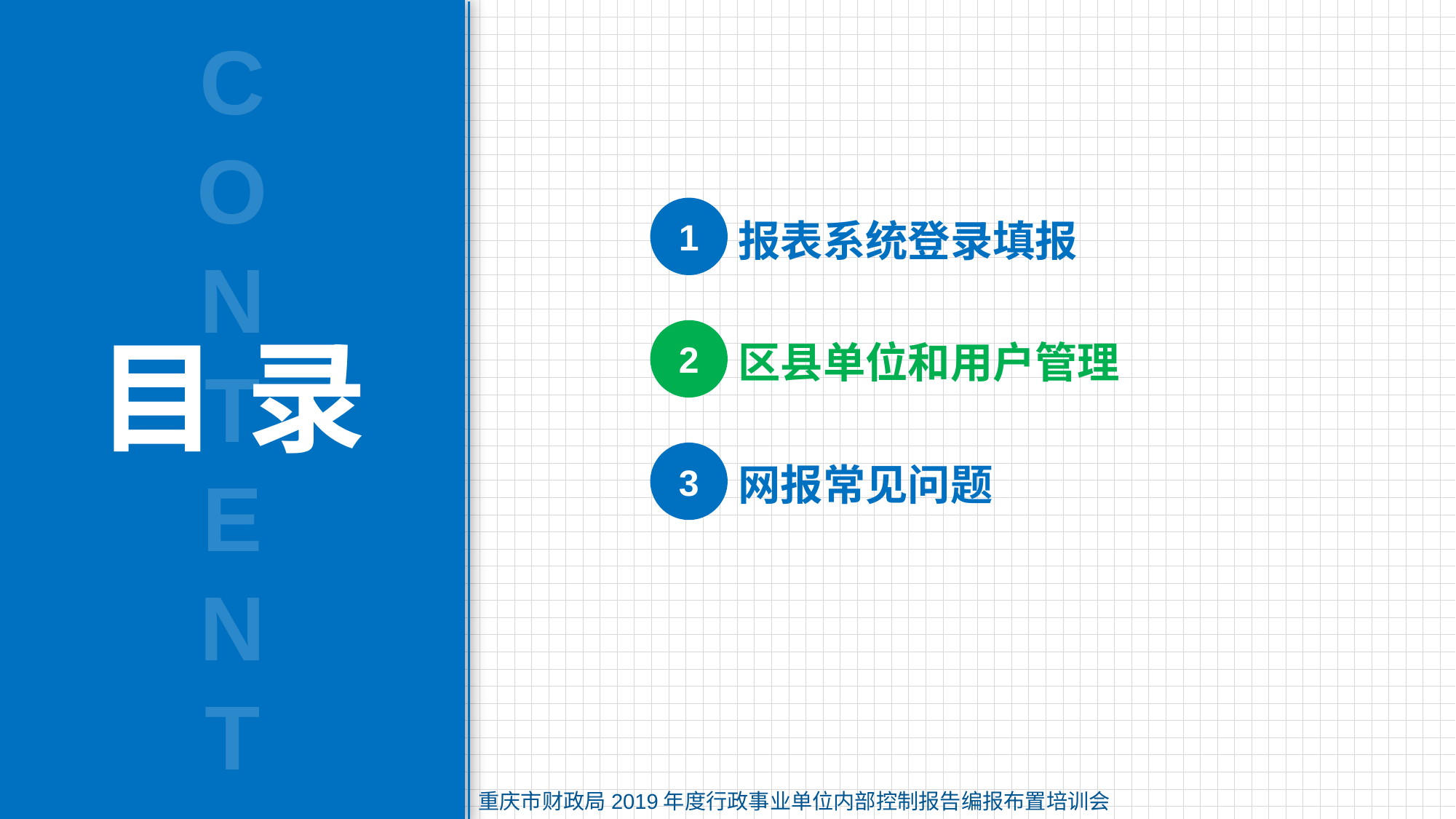

1
报表系统登录填报
2
区县单位和用户管理
3
网报常见问题
重庆市财政局2019年度行政事业单位内部控制报告编报布置培训会